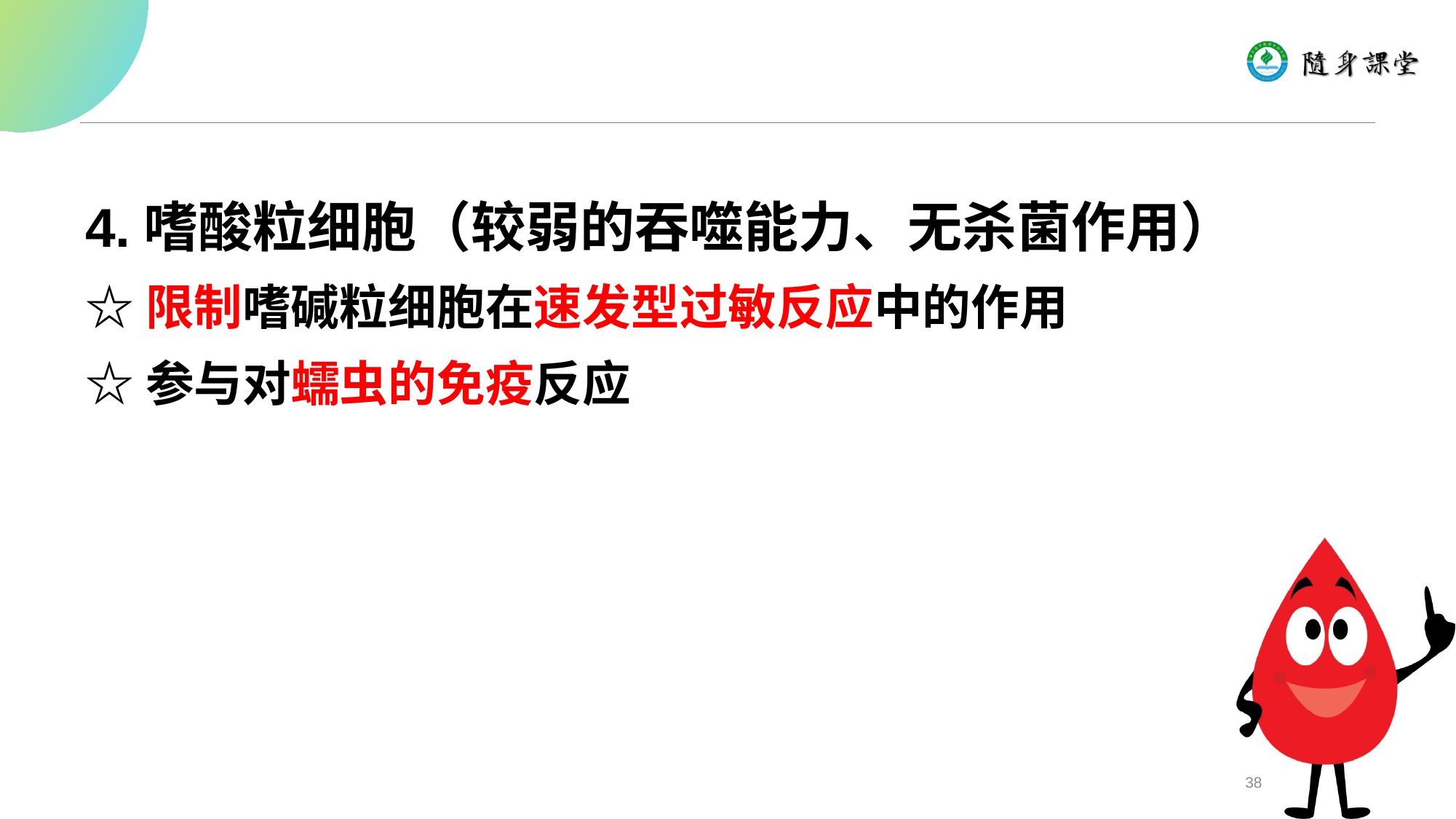

4.嗜酸粒细胞（较弱的吞噬能力、无杀菌作用）
☆限制嗜碱粒细胞在速发型过敏反应中的作用
☆参与对蠕虫的免疫反应

38